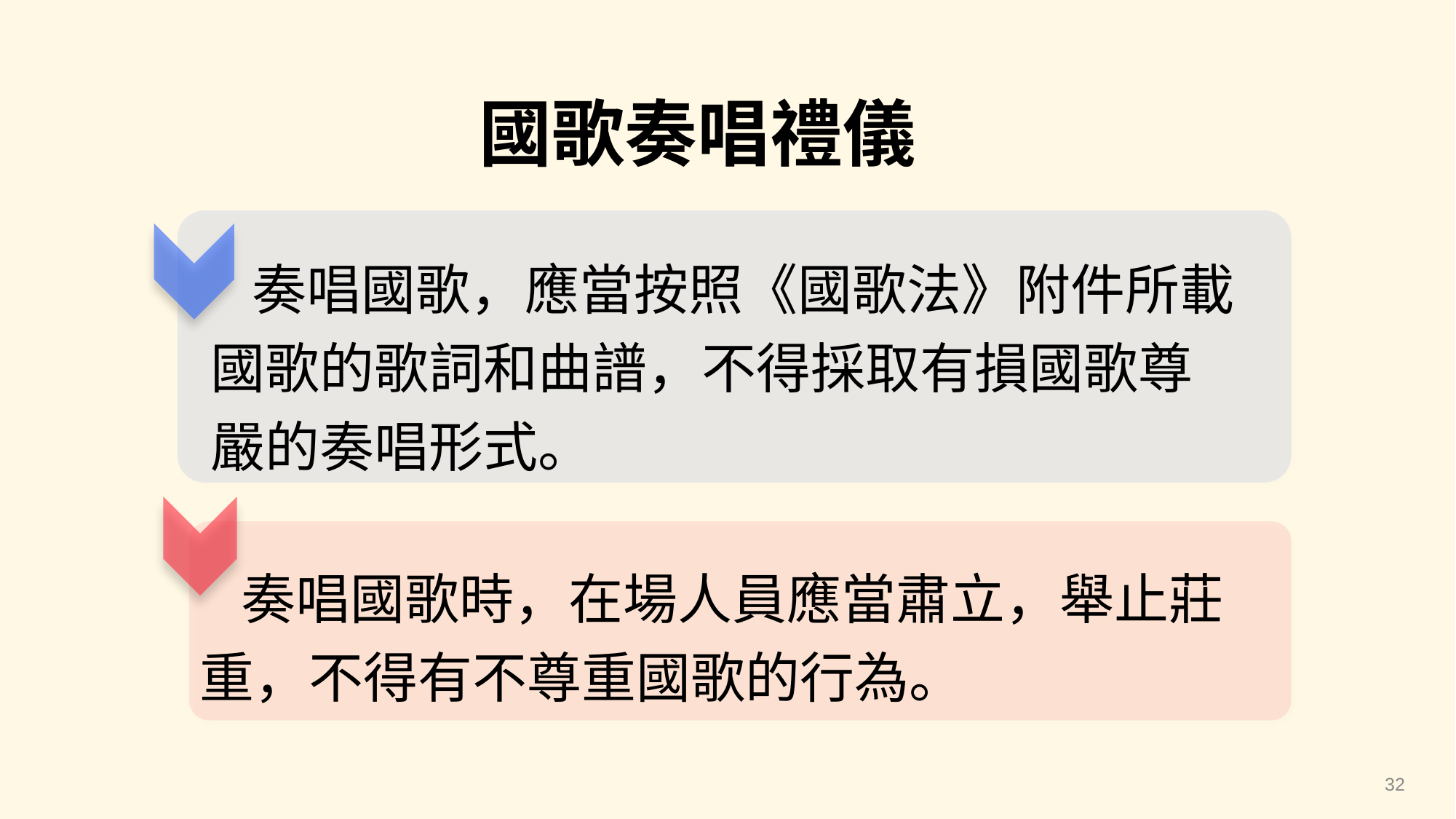

國歌奏唱禮儀

    奏唱國歌，應當按照《國歌法》附件所載國歌的歌詞和曲譜，不得採取有損國歌尊嚴的奏唱形式。

    奏唱國歌時，在場人員應當肅立，舉止莊重，不得有不尊重國歌的行為。
32